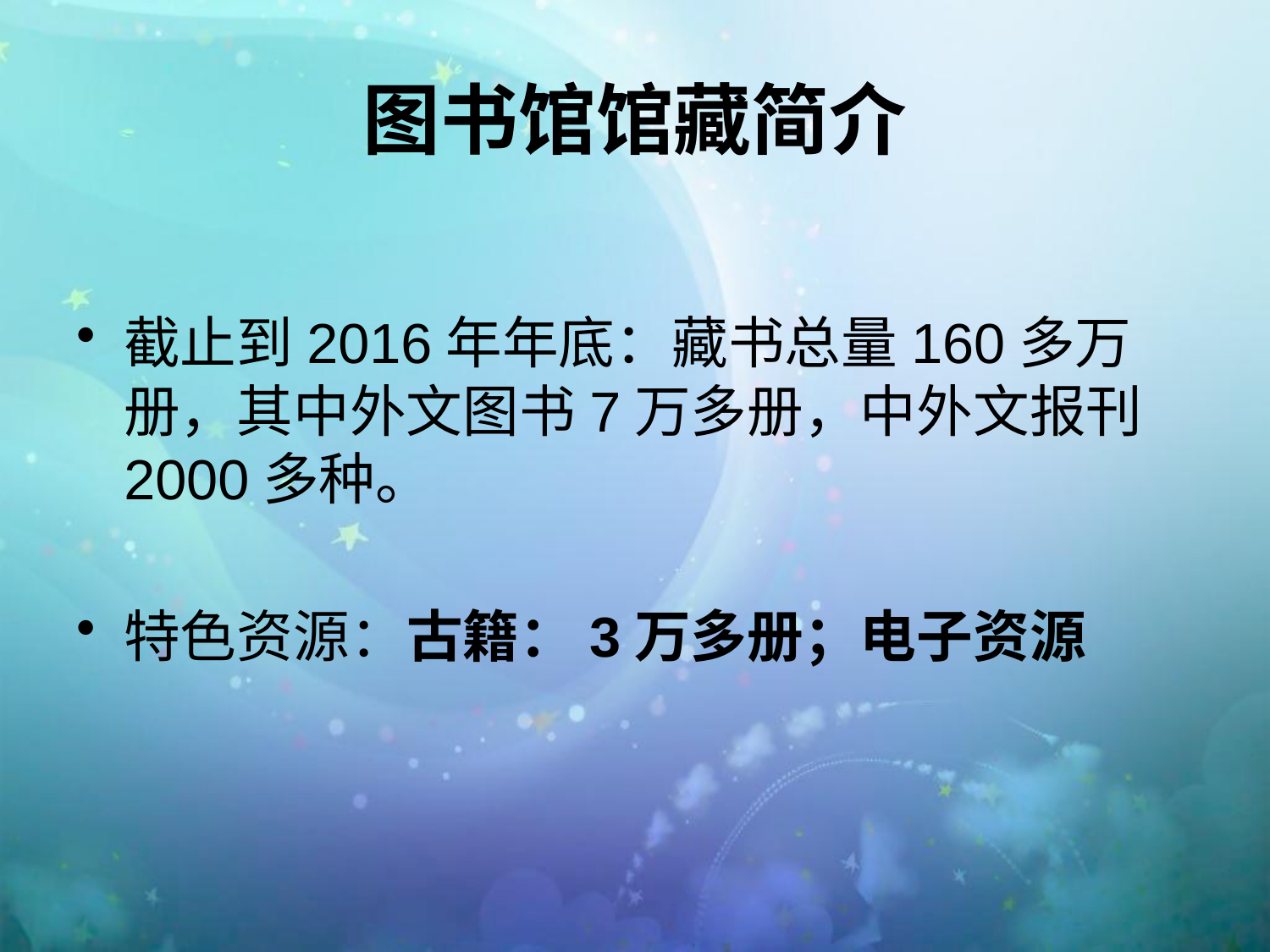

# 图书馆馆藏简介

截止到2016年年底：藏书总量160多万册，其中外文图书7万多册，中外文报刊2000多种。

特色资源：古籍：3万多册；电子资源